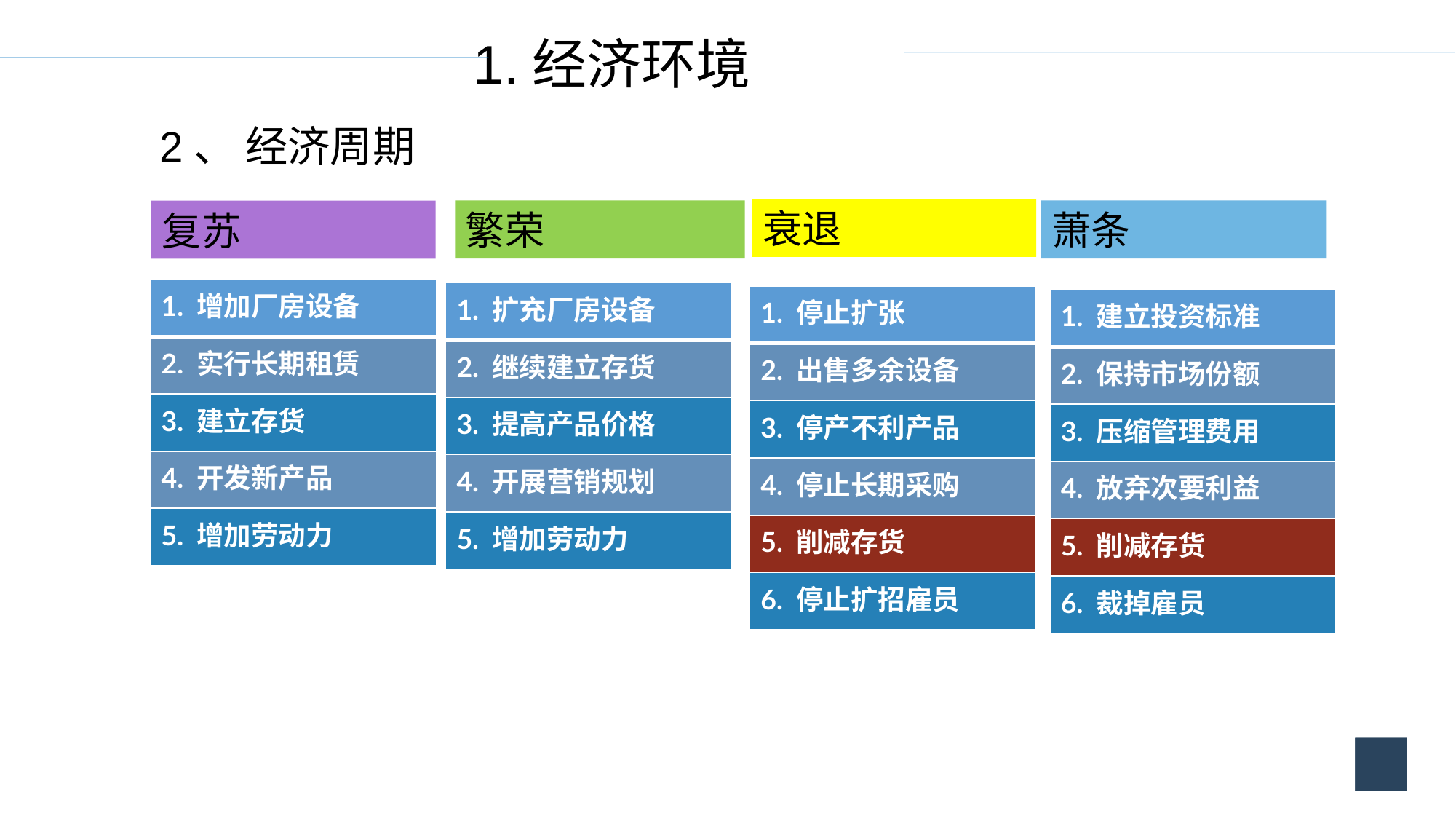

1.经济环境

2、 经济周期

衰退
繁荣
萧条
复苏
| 1. 增加厂房设备 |
| --- |
| 2. 实行长期租赁 |
| 3. 建立存货 |
| 4. 开发新产品 |
| 5. 增加劳动力 |
| 1. 扩充厂房设备 |
| --- |
| 2. 继续建立存货 |
| 3. 提高产品价格 |
| 4. 开展营销规划 |
| 5. 增加劳动力 |
| 1. 停止扩张 |
| --- |
| 2. 出售多余设备 |
| 3. 停产不利产品 |
| 4. 停止长期采购 |
| 5. 削减存货 |
| 6. 停止扩招雇员 |
| 1. 建立投资标准 |
| --- |
| 2. 保持市场份额 |
| 3. 压缩管理费用 |
| 4. 放弃次要利益 |
| 5. 削减存货 |
| 6. 裁掉雇员 |
36